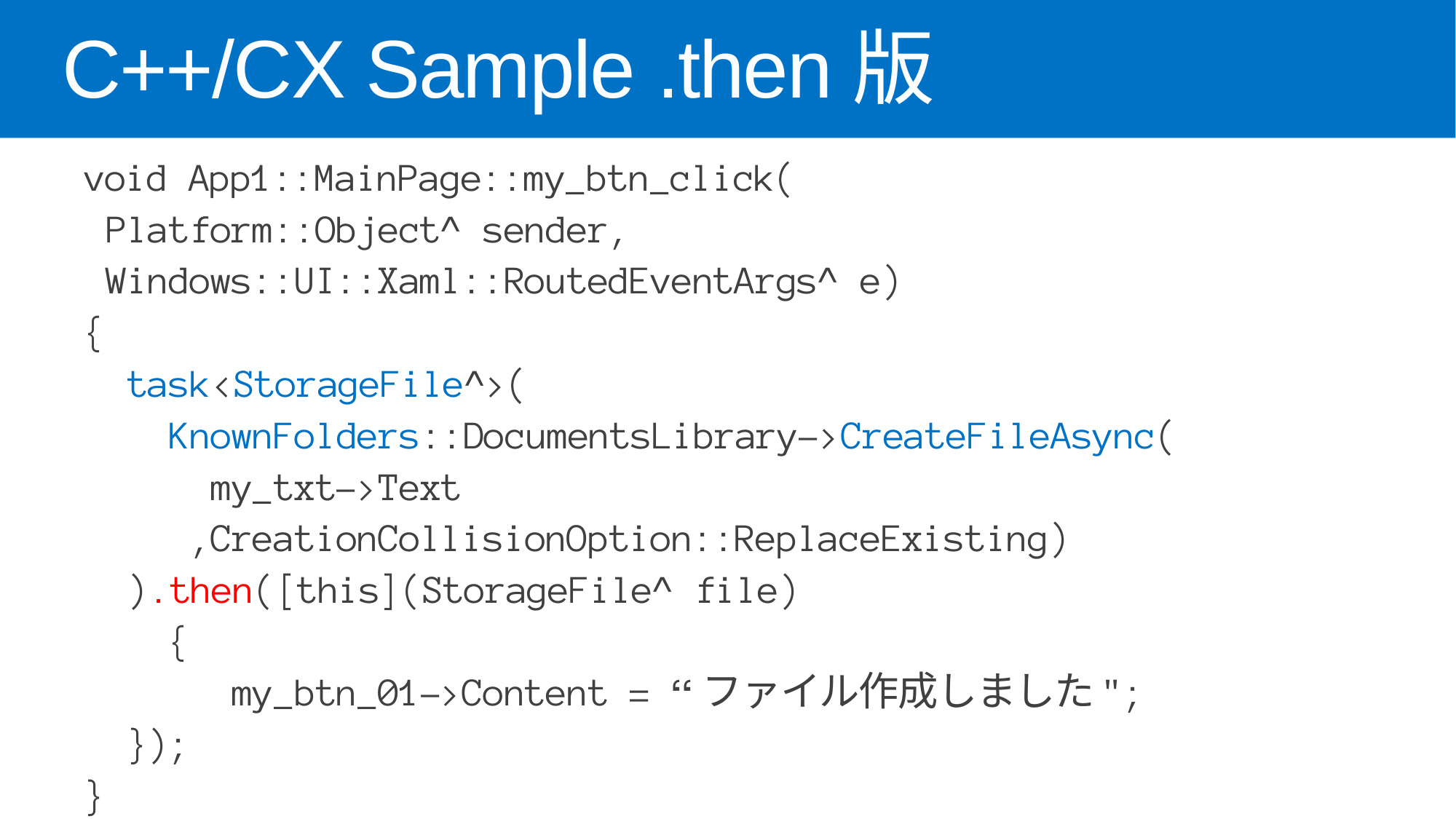

# C++/CX Sample .then版
void App1::MainPage::my_btn_click(
 Platform::Object^ sender,
 Windows::UI::Xaml::RoutedEventArgs^ e)
{
  task<StorageFile^>(
    KnownFolders::DocumentsLibrary->CreateFileAsync(
      my_txt->Text
     ,CreationCollisionOption::ReplaceExisting)
  ).then([this](StorageFile^ file)
    {
       my_btn_01->Content = “ファイル作成しました";
  });
}